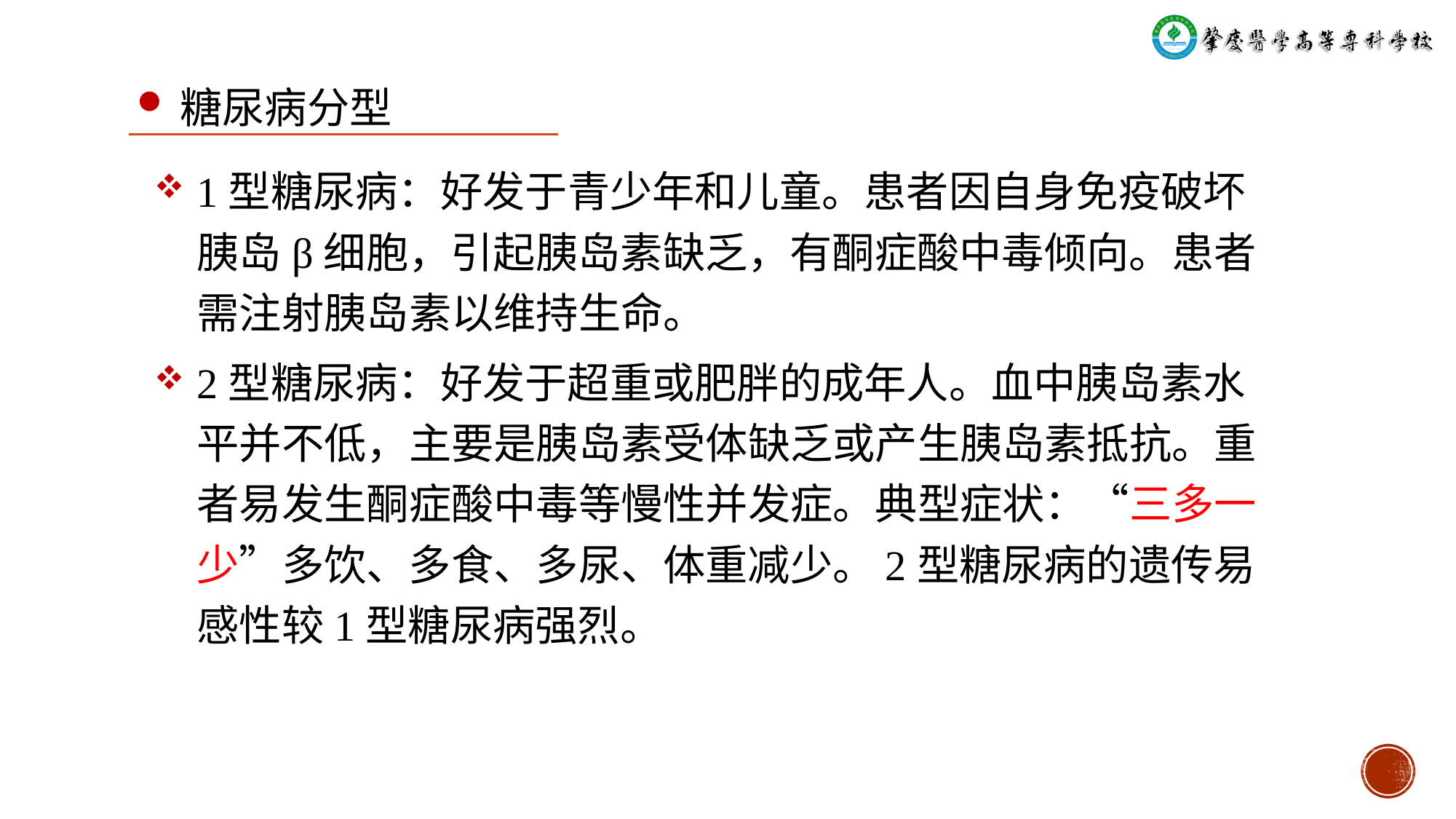

# 糖尿病分型
1型糖尿病：好发于青少年和儿童。患者因自身免疫破坏胰岛β细胞，引起胰岛素缺乏，有酮症酸中毒倾向。患者需注射胰岛素以维持生命。
2型糖尿病：好发于超重或肥胖的成年人。血中胰岛素水平并不低，主要是胰岛素受体缺乏或产生胰岛素抵抗。重者易发生酮症酸中毒等慢性并发症。典型症状：“三多一少”多饮、多食、多尿、体重减少。2型糖尿病的遗传易感性较1型糖尿病强烈。